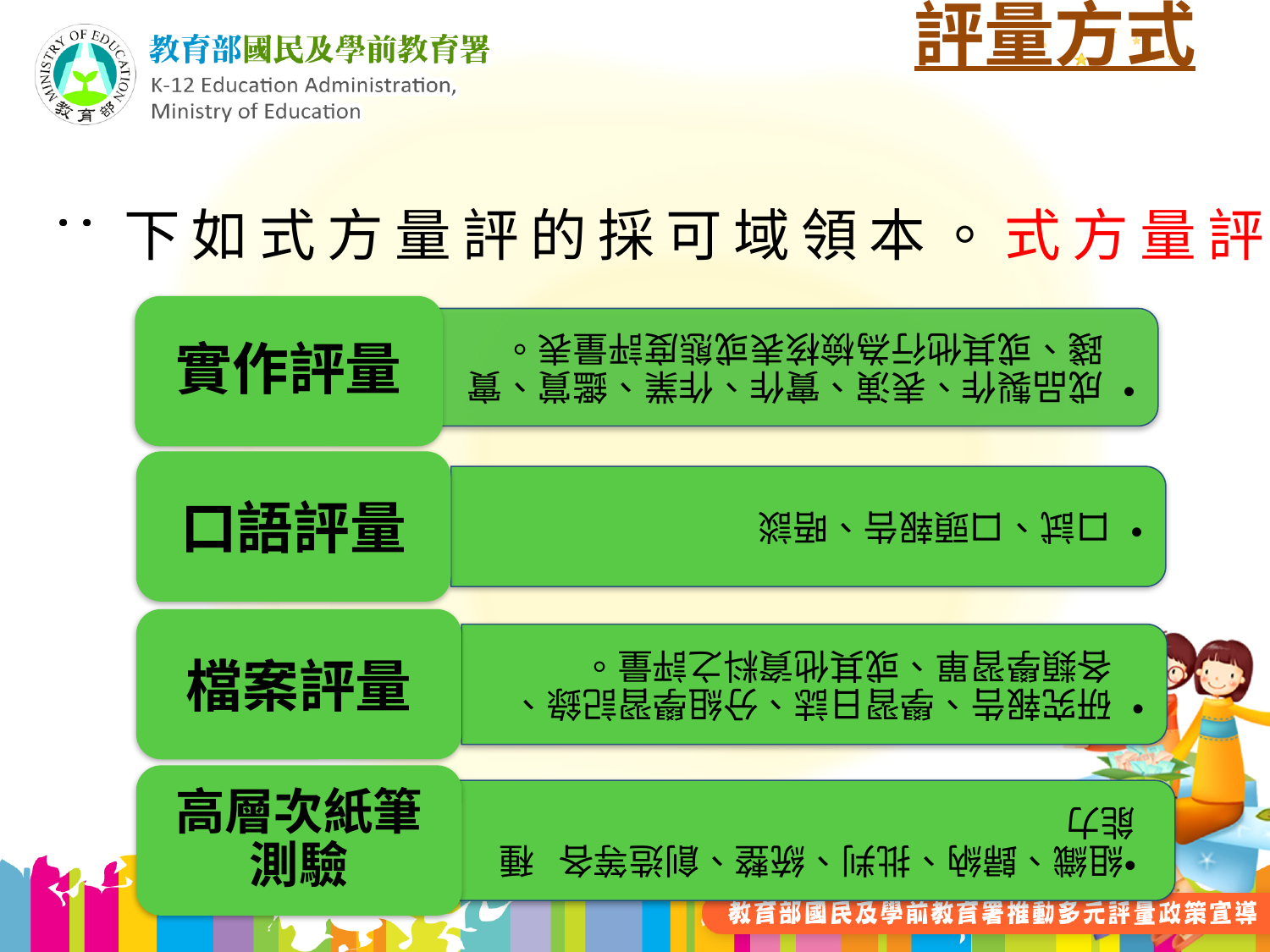

評量方式
宜採多元評量方式，依據評量目的選取適切的評量方式。本領域可採的評量方式如下:
成品製作、表演、實作、作業、鑑賞、實踐、或其他行為檢核表或態度評量表。
實作評量
口試、口頭報告、晤談
口語評量
研究報告、學習日誌、分組學習記錄、各類學習單、或其他資料之評量。
檔案評量
組織、歸納、批判、統整、創造等各   種能力
高層次紙筆測驗